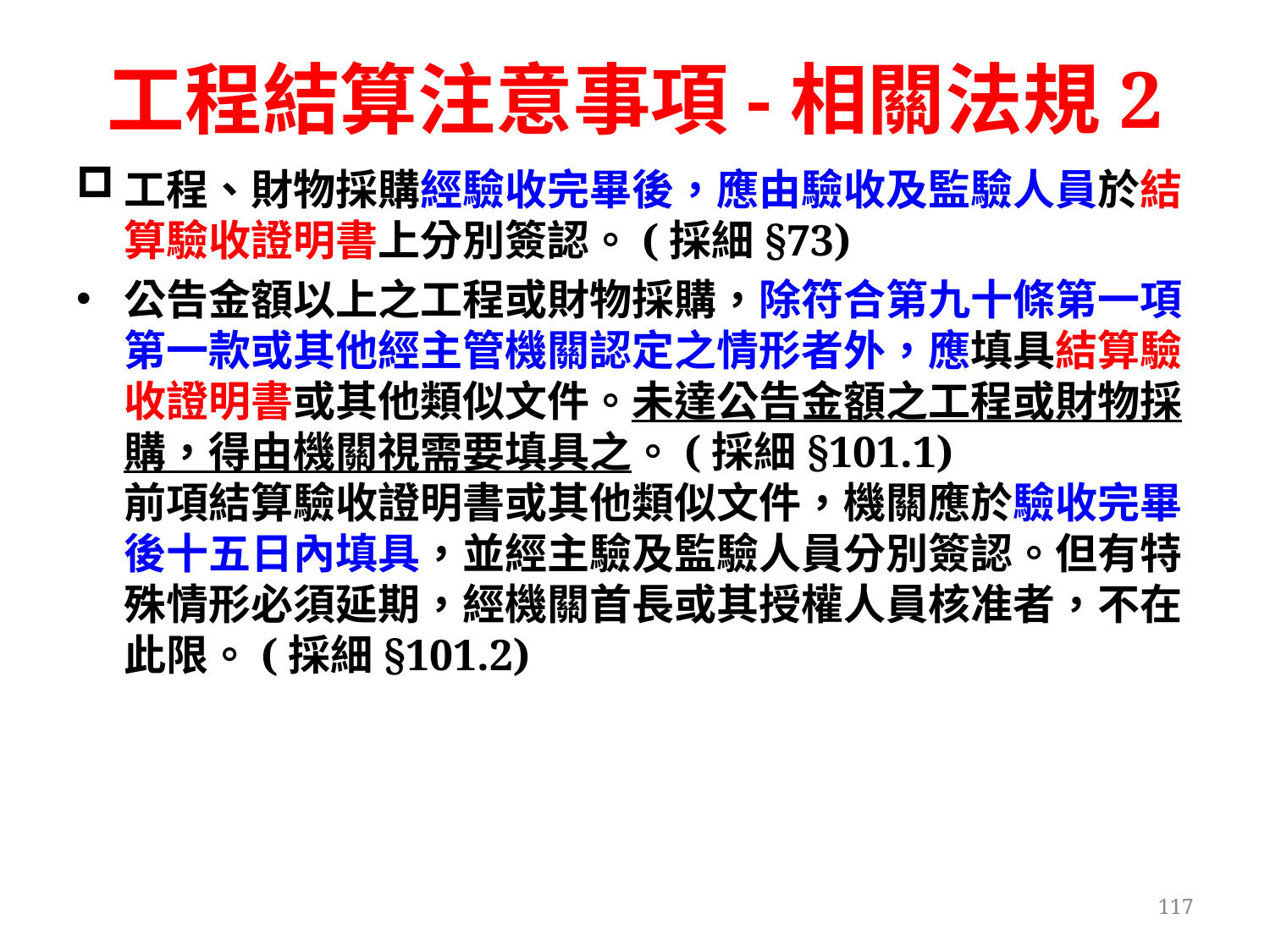

# 工程結算注意事項-相關法規2
工程、財物採購經驗收完畢後，應由驗收及監驗人員於結算驗收證明書上分別簽認。(採細§73)
公告金額以上之工程或財物採購，除符合第九十條第一項第一款或其他經主管機關認定之情形者外，應填具結算驗收證明書或其他類似文件。未達公告金額之工程或財物採購，得由機關視需要填具之。(採細§101.1)
前項結算驗收證明書或其他類似文件，機關應於驗收完畢後十五日內填具，並經主驗及監驗人員分別簽認。但有特殊情形必須延期，經機關首長或其授權人員核准者，不在此限。(採細§101.2)
117